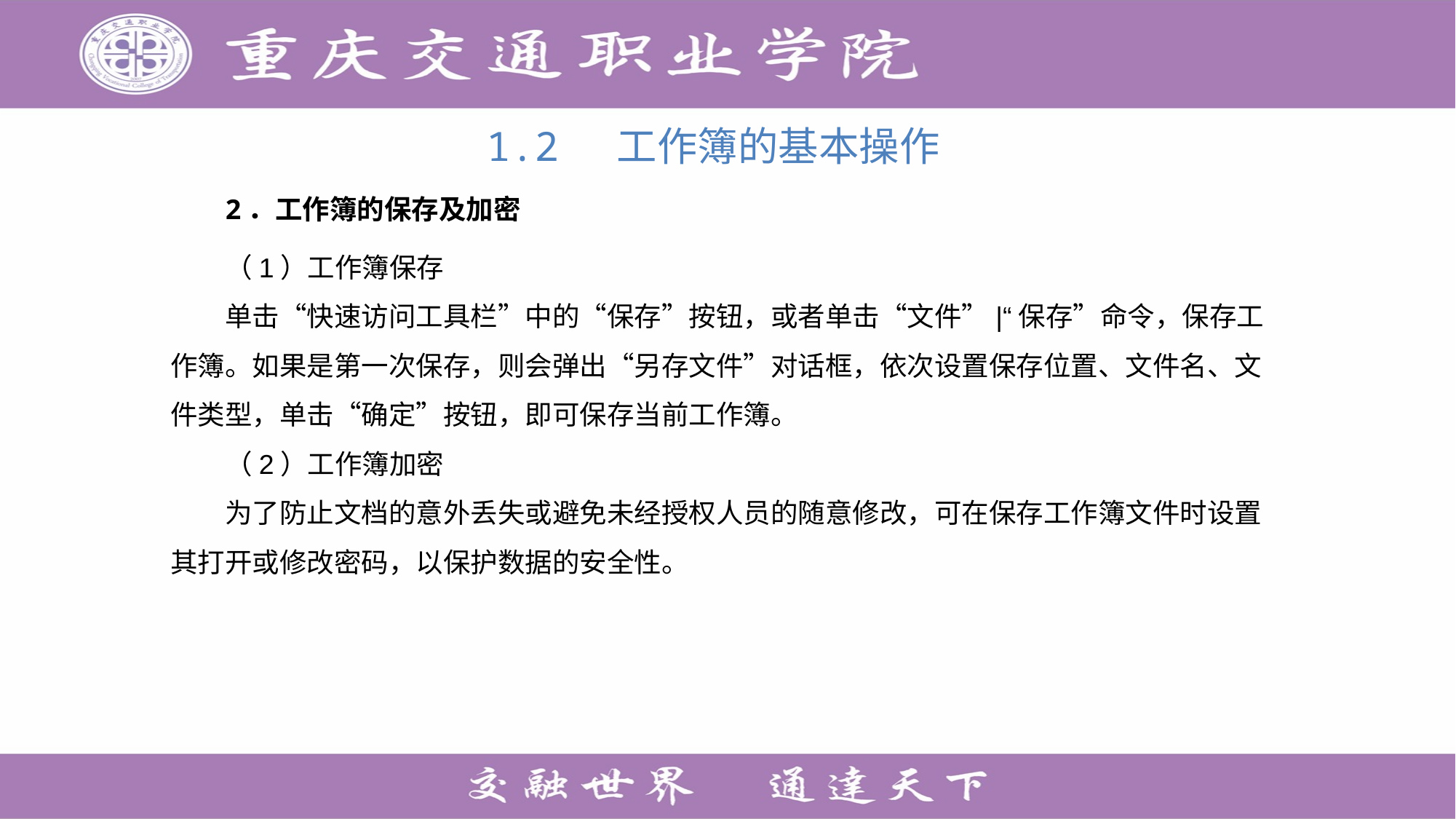

# 1.2  工作簿的基本操作
2．工作簿的保存及加密
（1）工作簿保存
单击“快速访问工具栏”中的“保存”按钮，或者单击“文件”|“保存”命令，保存工作簿。如果是第一次保存，则会弹出“另存文件”对话框，依次设置保存位置、文件名、文件类型，单击“确定”按钮，即可保存当前工作簿。
（2）工作簿加密
为了防止文档的意外丢失或避免未经授权人员的随意修改，可在保存工作簿文件时设置其打开或修改密码，以保护数据的安全性。